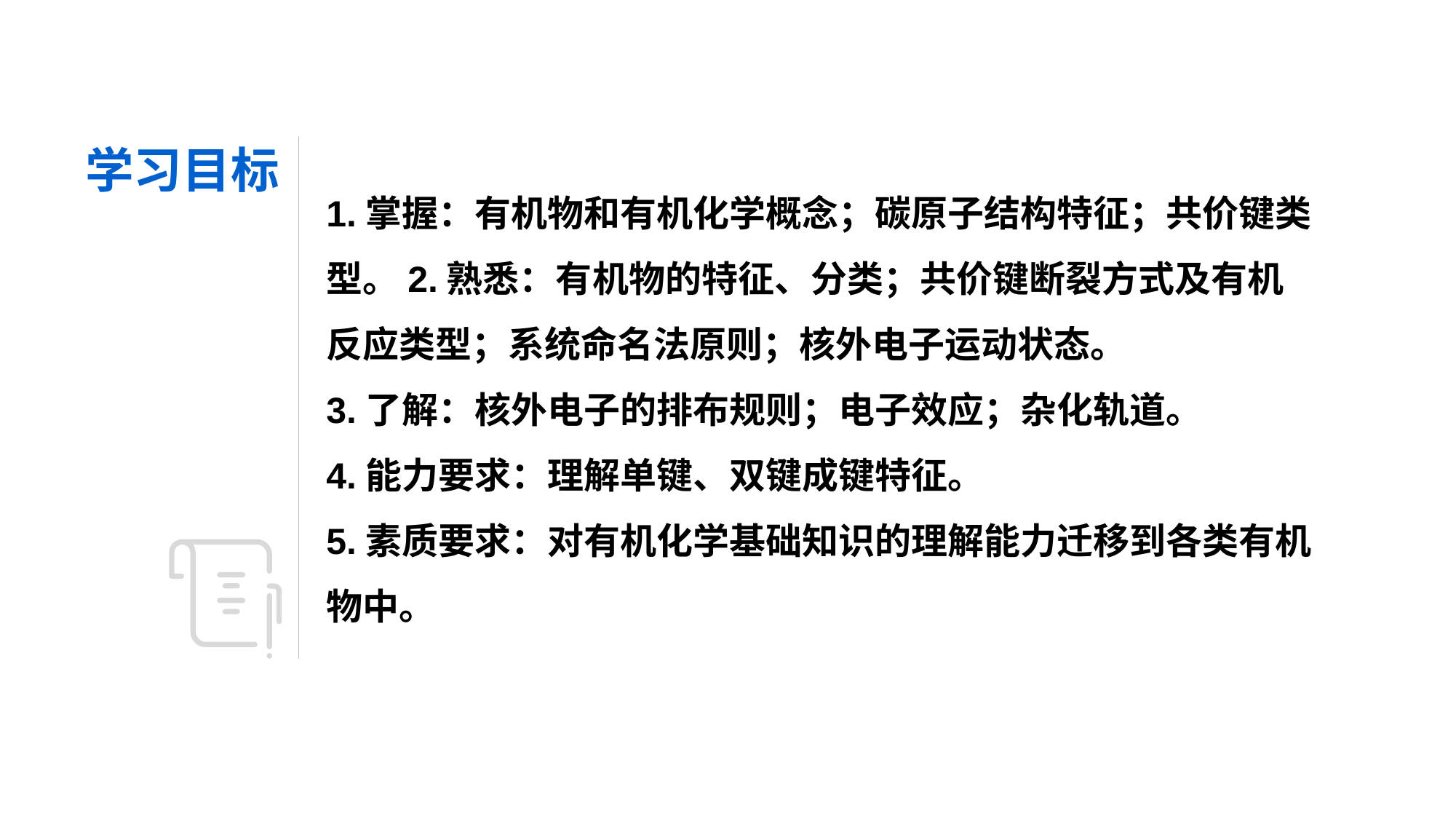

学习目标
1.掌握：有机物和有机化学概念；碳原子结构特征；共价键类型。2.熟悉：有机物的特征、分类；共价键断裂方式及有机反应类型；系统命名法原则；核外电子运动状态。
3.了解：核外电子的排布规则；电子效应；杂化轨道。
4.能力要求：理解单键、双键成键特征。
5.素质要求：对有机化学基础知识的理解能力迁移到各类有机物中。